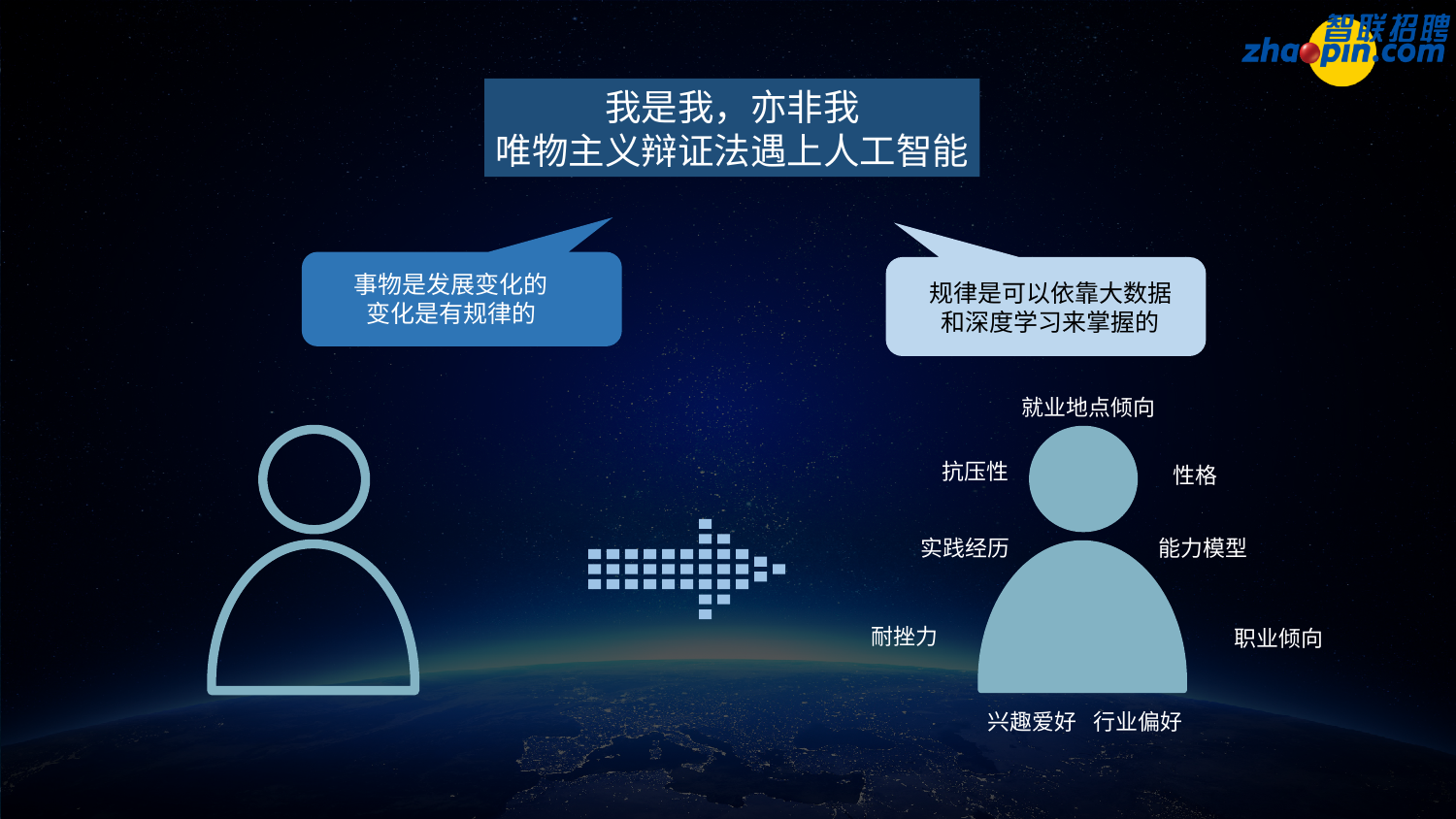

我是我，亦非我
唯物主义辩证法遇上人工智能

事物是发展变化的
变化是有规律的
规律是可以依靠大数据
和深度学习来掌握的
就业地点倾向

抗压性
性格

实践经历
能力模型
耐挫力
职业倾向
兴趣爱好
行业偏好